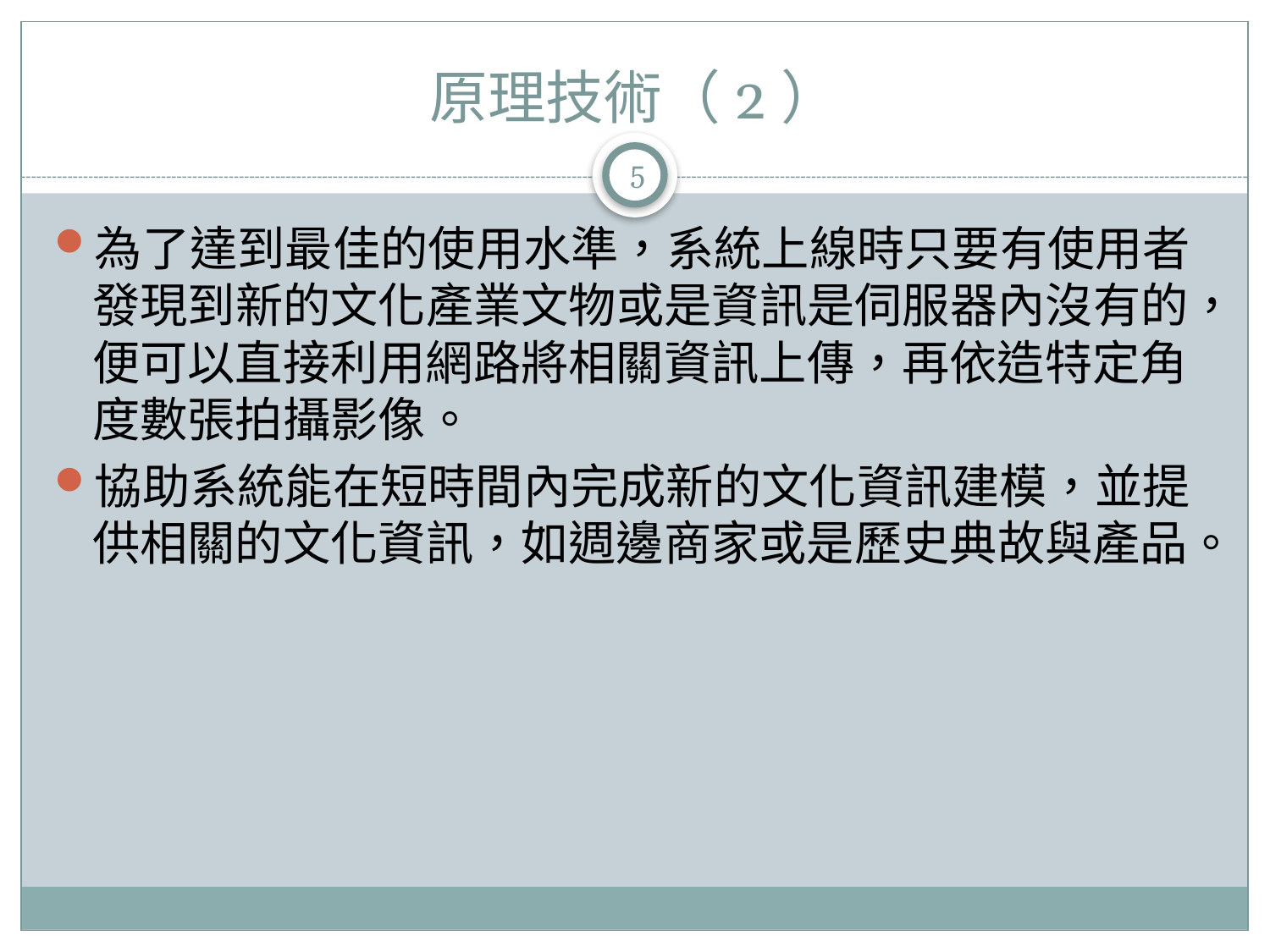

# 原理技術（2）
5
為了達到最佳的使用水準，系統上線時只要有使用者發現到新的文化產業文物或是資訊是伺服器內沒有的，便可以直接利用網路將相關資訊上傳，再依造特定角度數張拍攝影像。
協助系統能在短時間內完成新的文化資訊建模，並提供相關的文化資訊，如週邊商家或是歷史典故與產品。